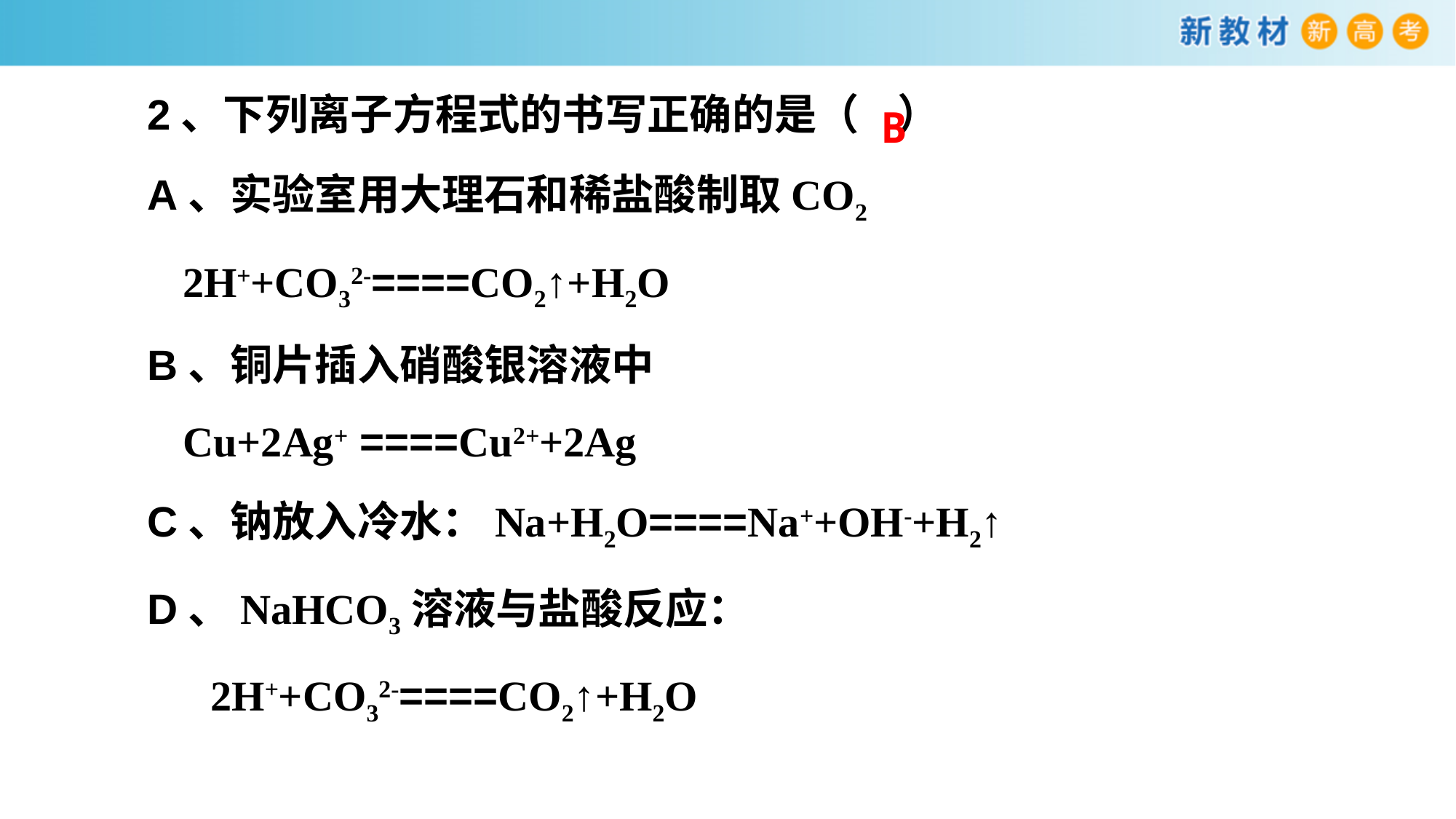

2、下列离子方程式的书写正确的是（    ）
A、实验室用大理石和稀盐酸制取CO2
   2H++CO32-====CO2↑+H2O
B、铜片插入硝酸银溶液中
   Cu+2Ag+ ====Cu2++2Ag
C、钠放入冷水：Na+H2O====Na++OH-+H2↑
D、NaHCO3溶液与盐酸反应：
      2H++CO32-====CO2↑+H2O
B